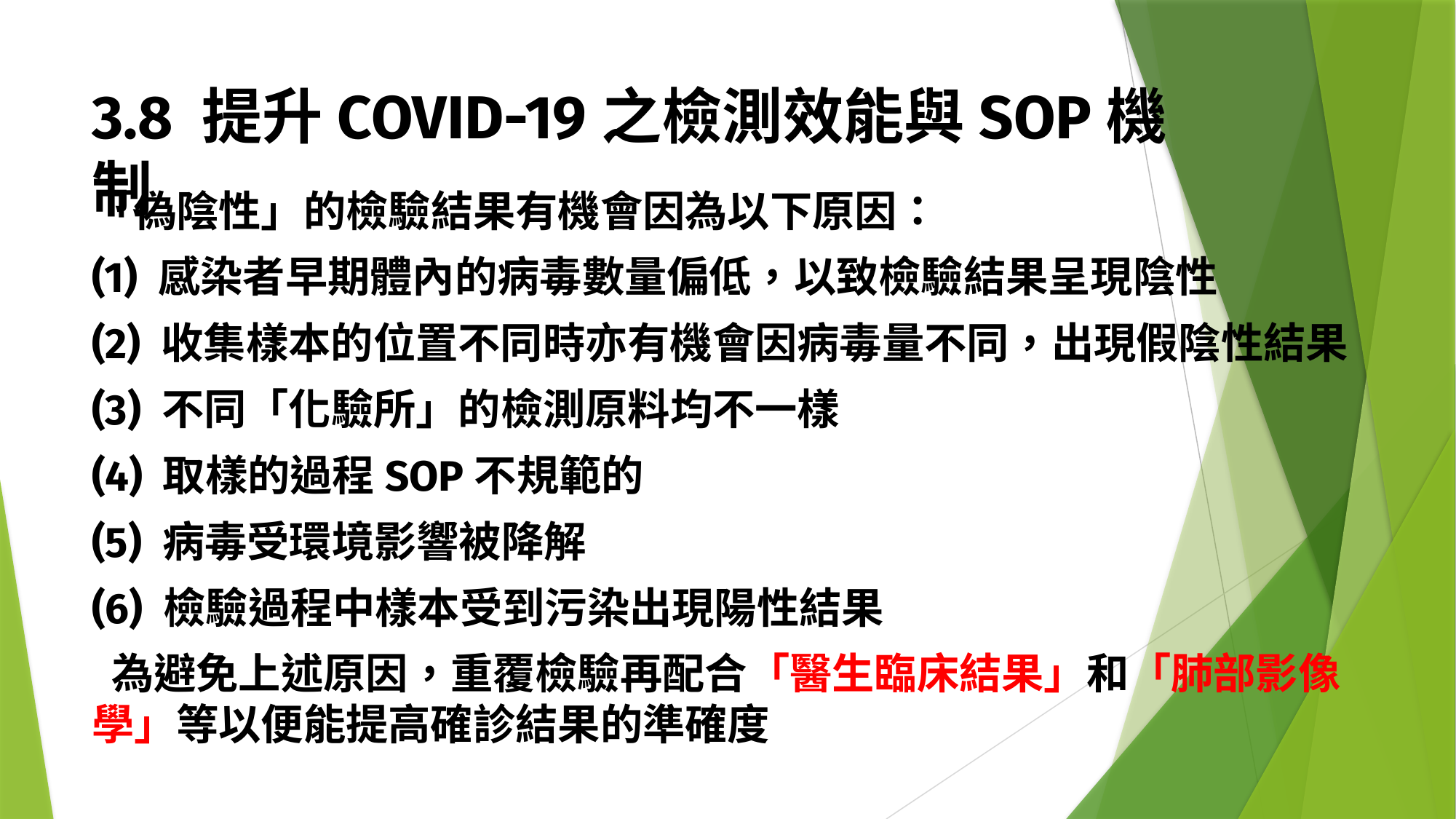

# 3.8 提升COVID-19之檢測效能與SOP機制
「偽陰性」的檢驗結果有機會因為以下原因：
(1) 感染者早期體內的病毒數量偏低，以致檢驗結果呈現陰性
(2) 收集樣本的位置不同時亦有機會因病毒量不同，出現假陰性結果
(3) 不同「化驗所」的檢測原料均不一樣
(4) 取樣的過程SOP不規範的
(5) 病毒受環境影響被降解
(6) 檢驗過程中樣本受到污染出現陽性結果
 為避免上述原因，重覆檢驗再配合「醫生臨床結果」和「肺部影像學」等以便能提高確診結果的準確度